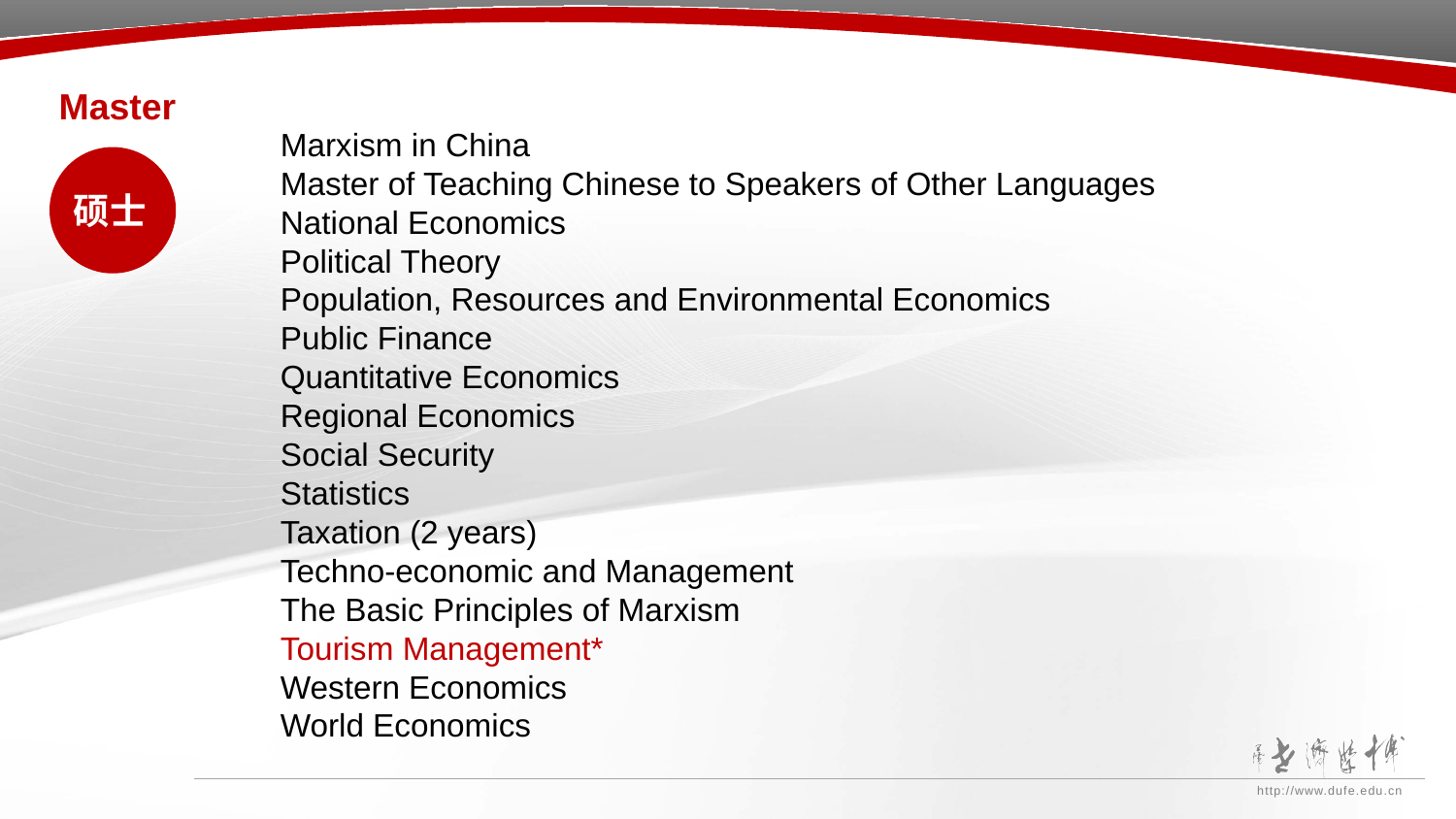

Master
Marxism in China
Master of Teaching Chinese to Speakers of Other Languages
National Economics
Political Theory
Population, Resources and Environmental Economics
Public Finance
Quantitative Economics
Regional Economics
Social Security
Statistics
Taxation (2 years)
Techno-economic and Management
The Basic Principles of Marxism
Tourism Management*
Western Economics
World Economics

硕士